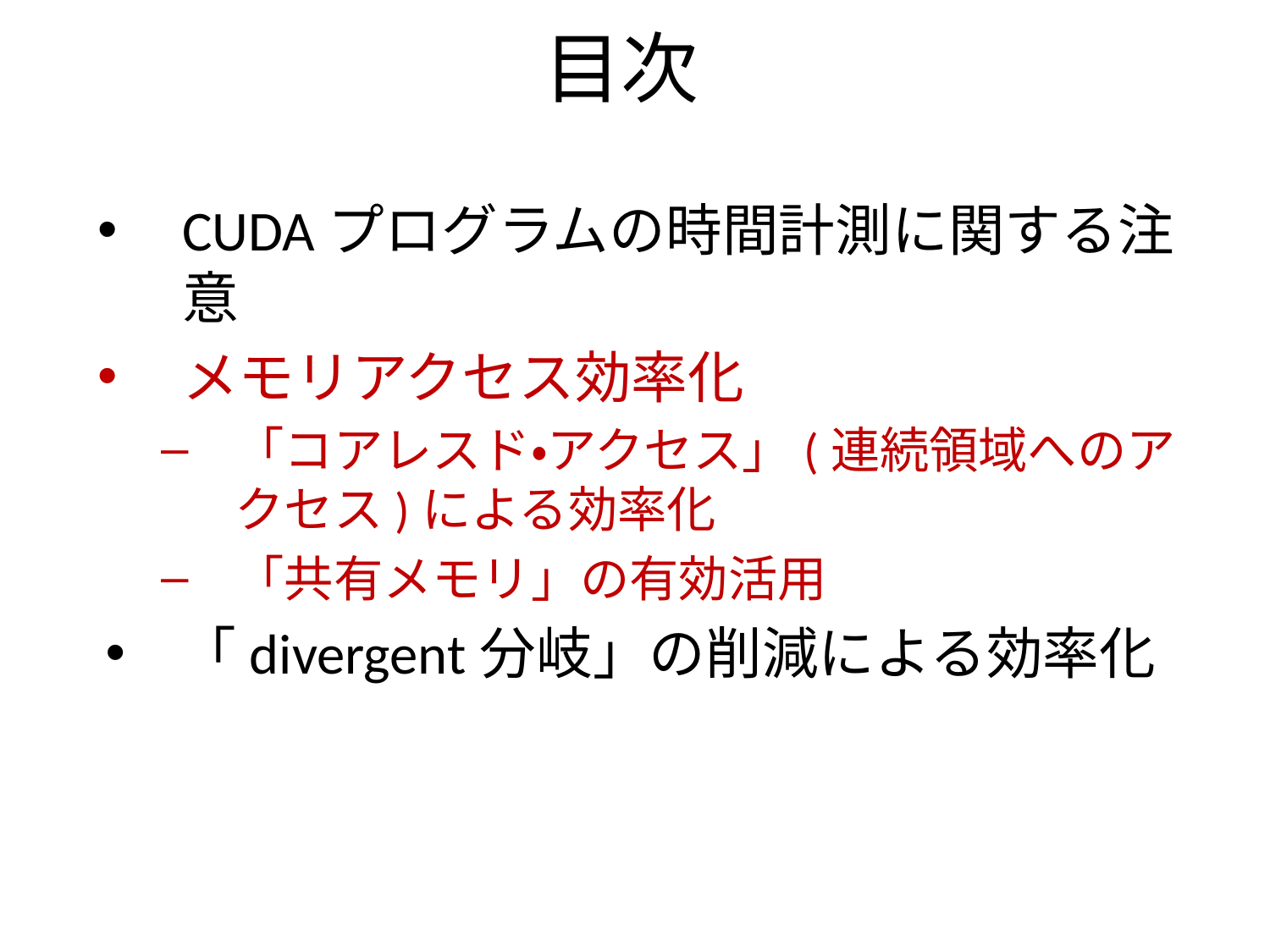

# 目次
CUDAプログラムの時間計測に関する注意
メモリアクセス効率化
「コアレスド・アクセス」(連続領域へのアクセス)による効率化
「共有メモリ」の有効活用
「divergent分岐」の削減による効率化